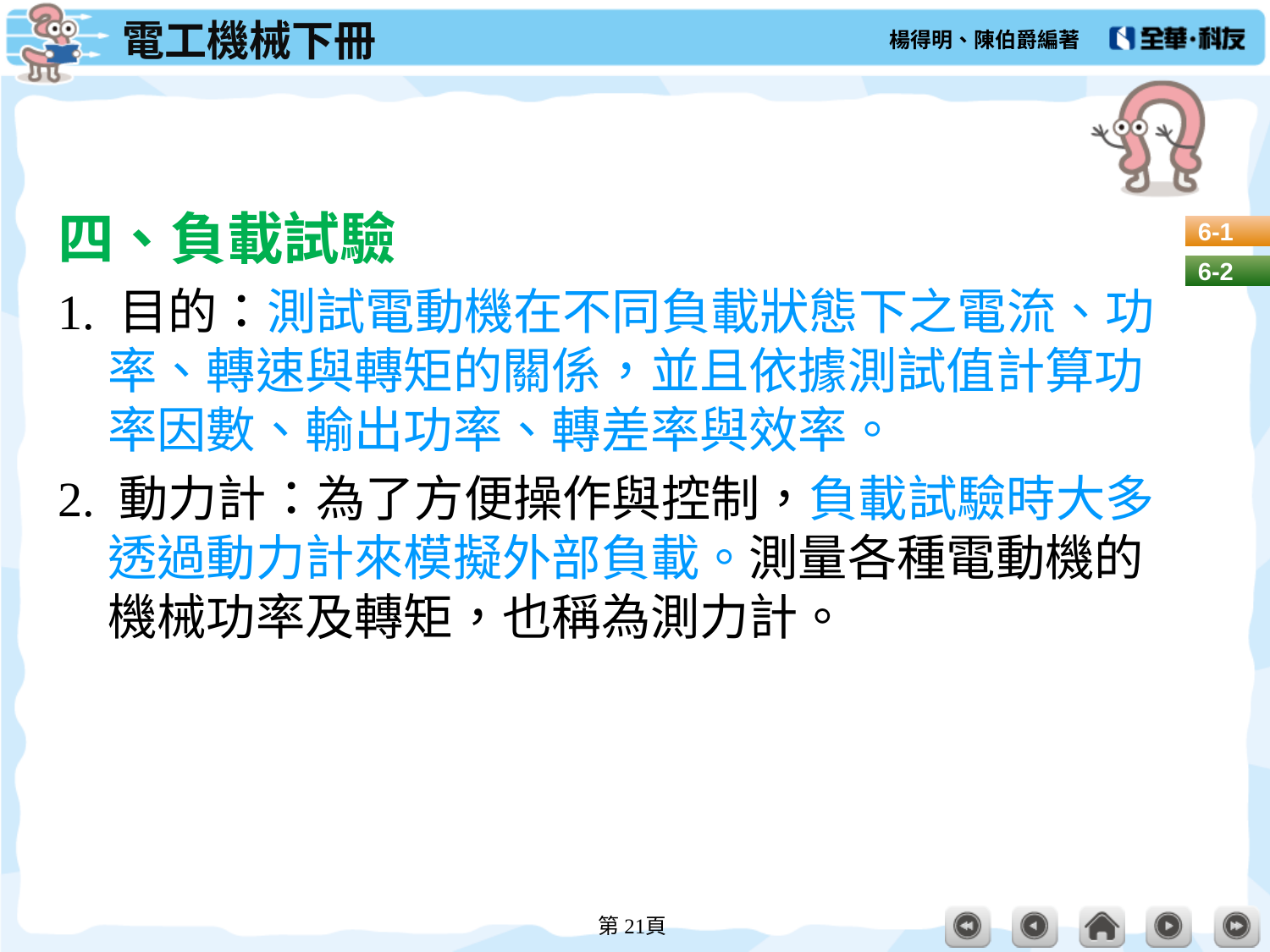

#
四、負載試驗
1. 目的：測試電動機在不同負載狀態下之電流、功率、轉速與轉矩的關係，並且依據測試值計算功率因數、輸出功率、轉差率與效率。
2. 動力計：為了方便操作與控制，負載試驗時大多透過動力計來模擬外部負載。測量各種電動機的機械功率及轉矩，也稱為測力計。